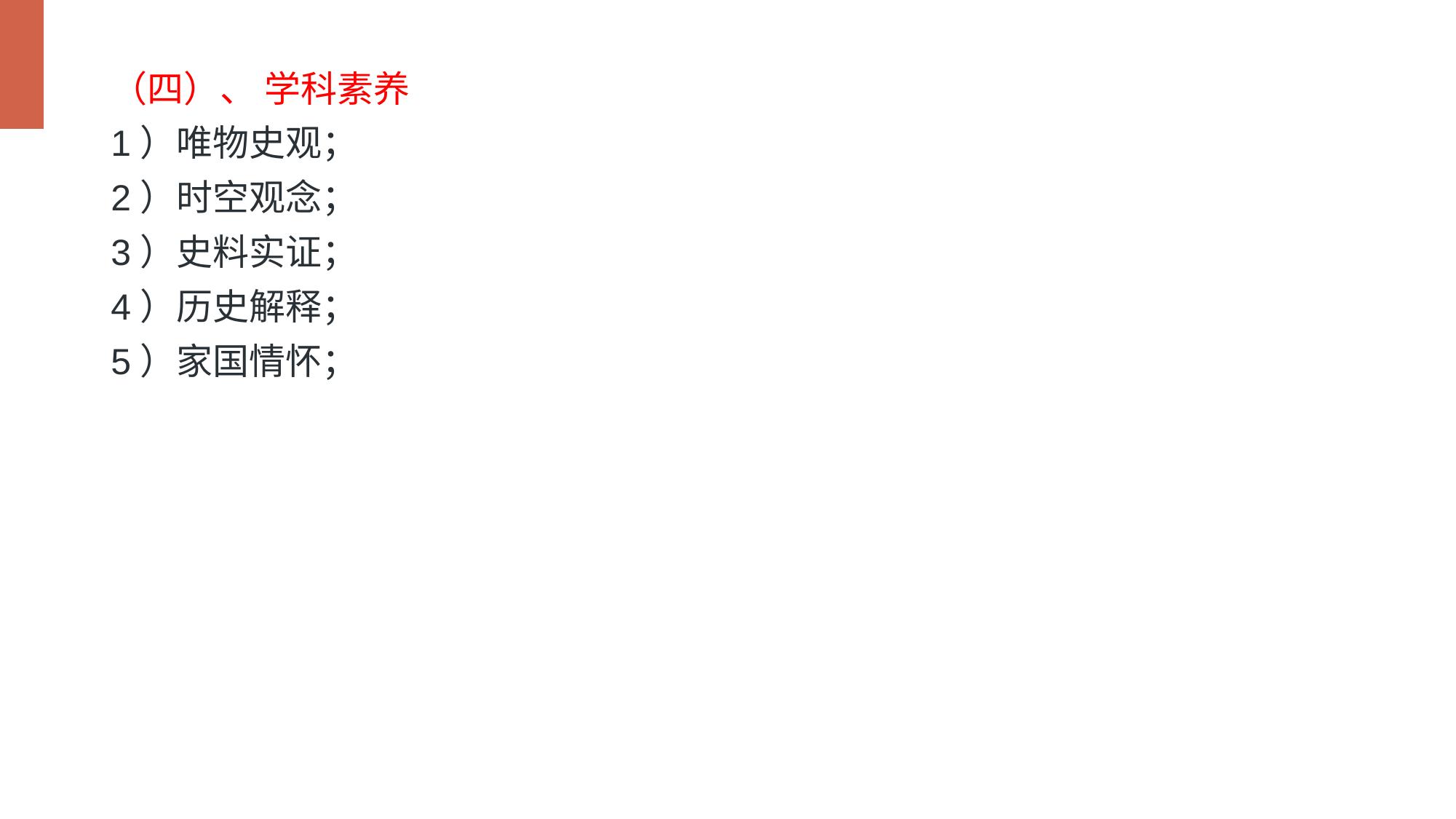

（四）、 学科素养
1）唯物史观；
2）时空观念；
3）史料实证；
4）历史解释；
5）家国情怀；